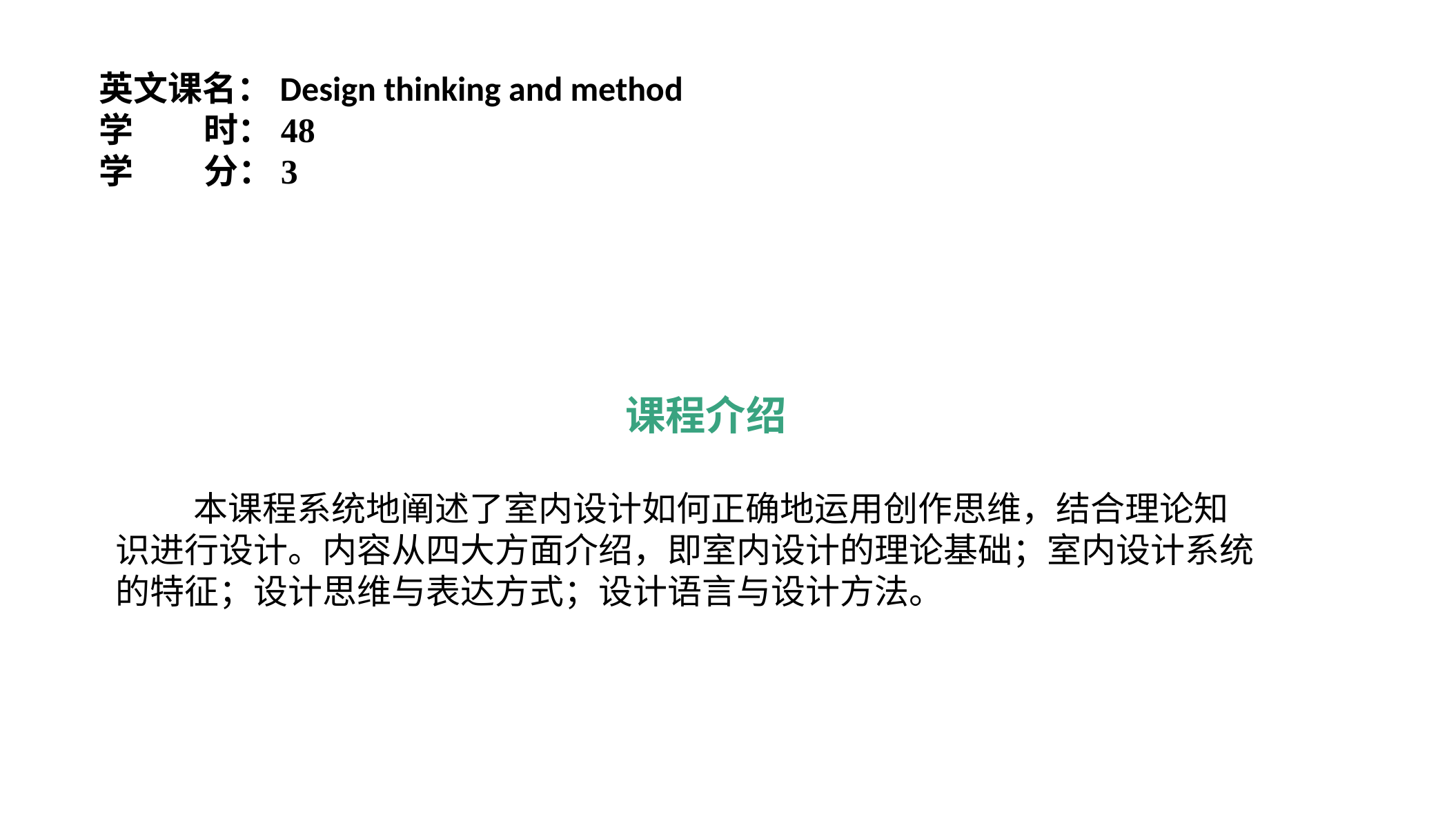

英文课名：Design thinking and method
学         时：48
学         分：3
   课程介绍

         本课程系统地阐述了室内设计如何正确地运用创作思维，结合理论知识进行设计。内容从四大方面介绍，即室内设计的理论基础；室内设计系统的特征；设计思维与表达方式；设计语言与设计方法。